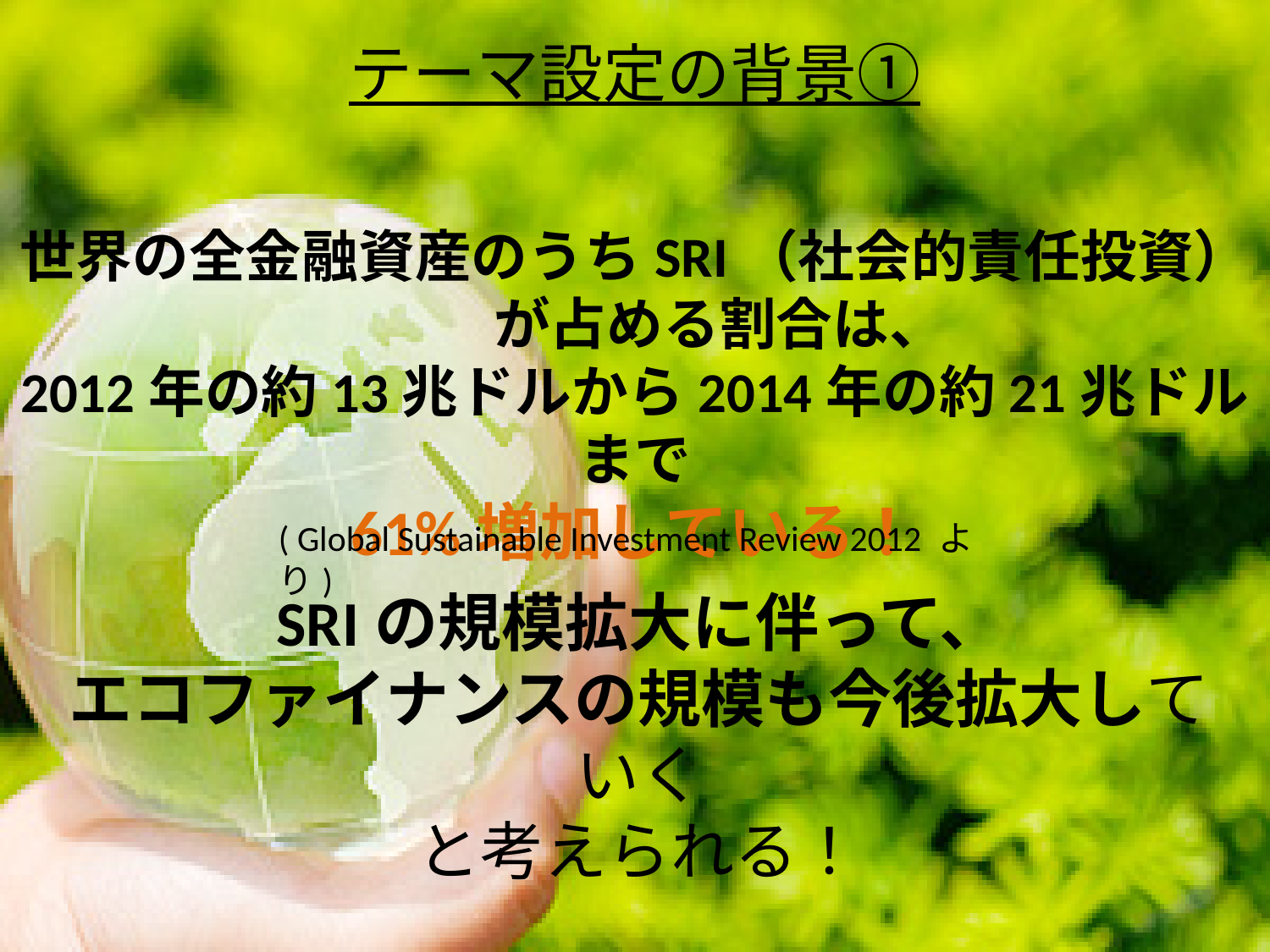

テーマ設定の背景①
世界の全金融資産のうちSRI（社会的責任投資）
　　　が占める割合は、
2012年の約13兆ドルから2014年の約21兆ドルまで
61%増加している！
( Global Sustainable Investment Review 2012 より)
SRIの規模拡大に伴って、
エコファイナンスの規模も今後拡大していく
と考えられる！